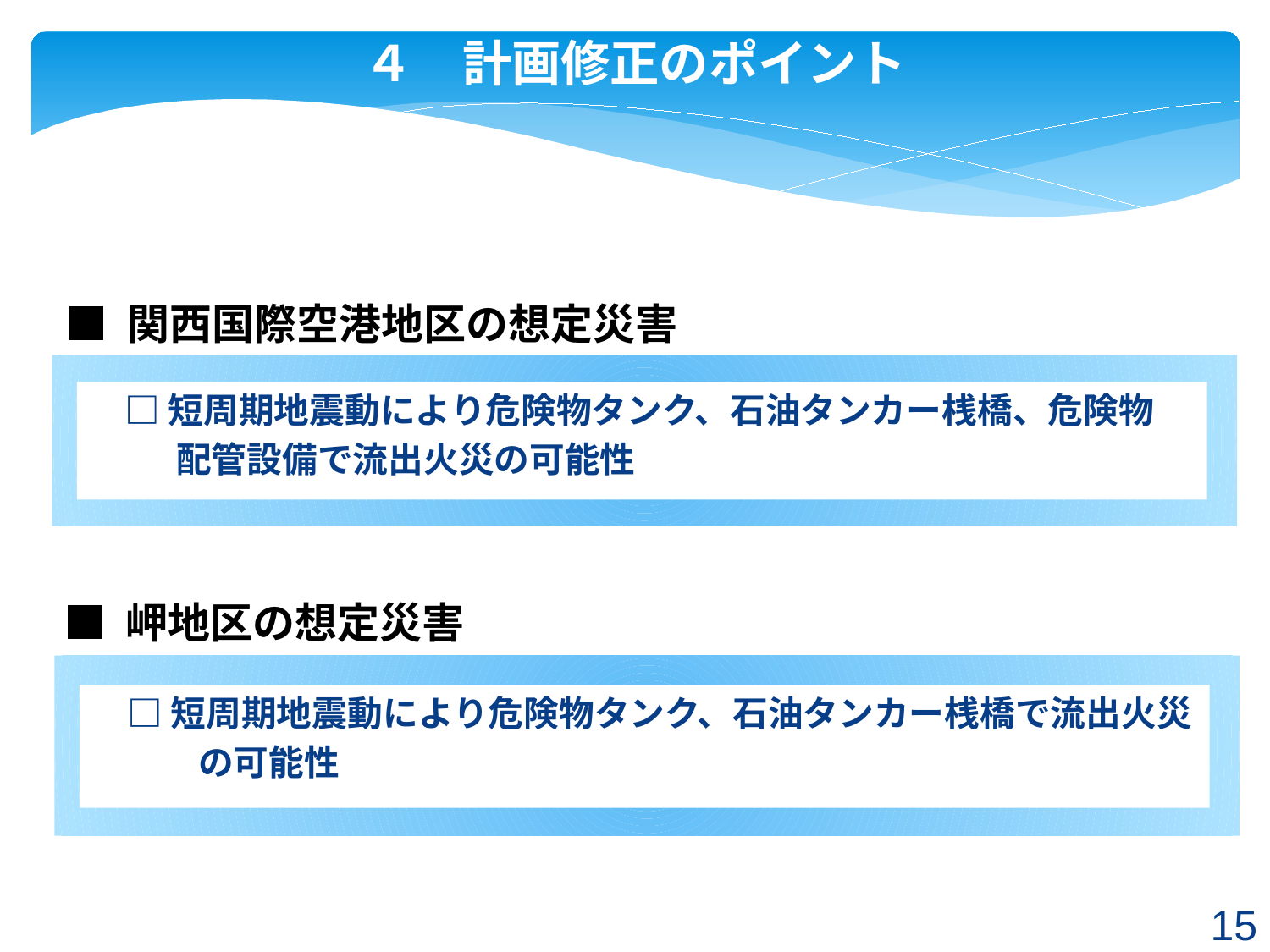

４　計画修正のポイント

■ 関西国際空港地区の想定災害

　□ 短周期地震動により危険物タンク、石油タンカー桟橋、危険物
　　  配管設備で流出火災の可能性
■ 岬地区の想定災害

　□ 短周期地震動により危険物タンク、石油タンカー桟橋で流出火災
　　　の可能性
15